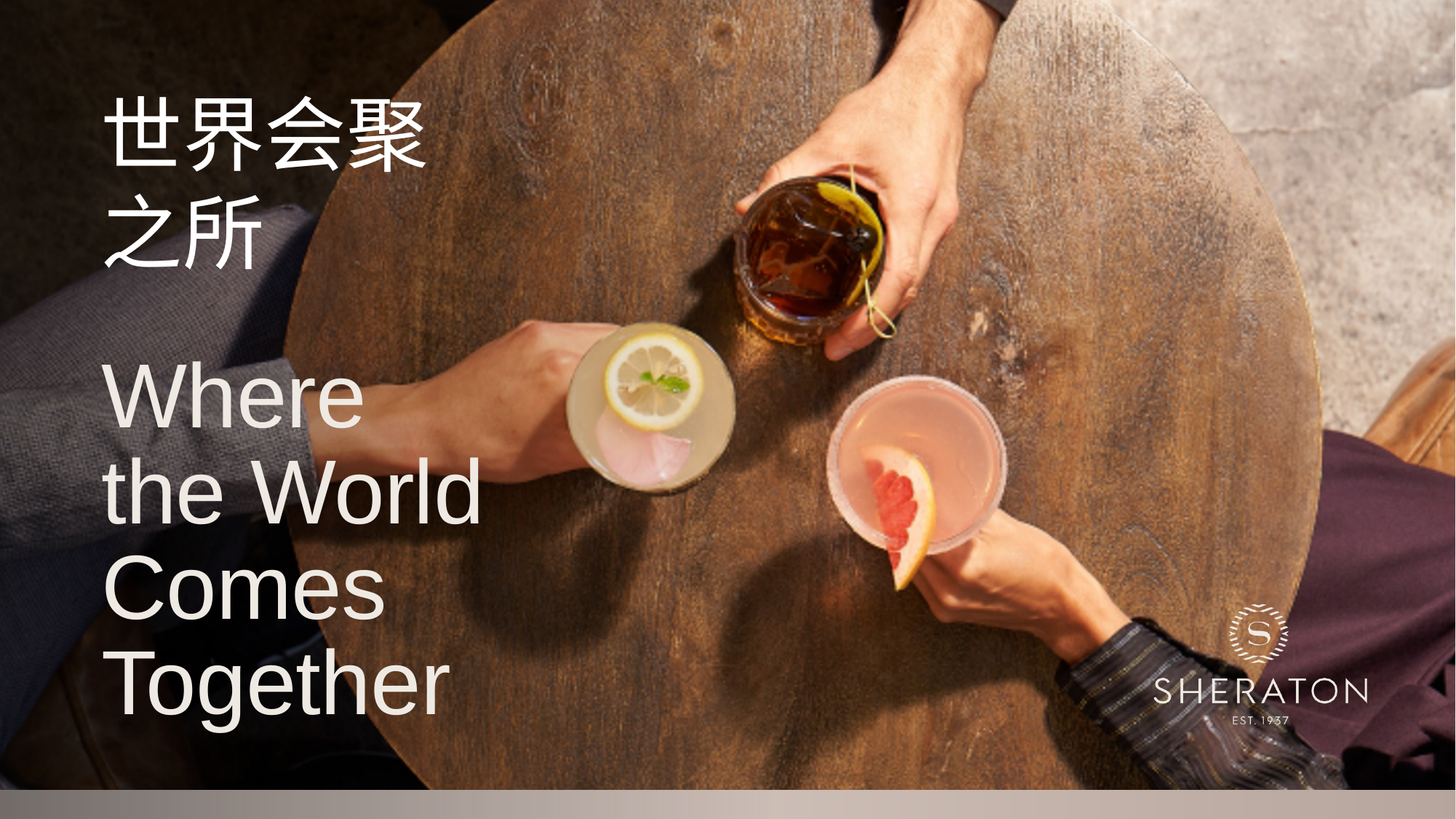

世界会聚
之所
# Where the World Comes Together